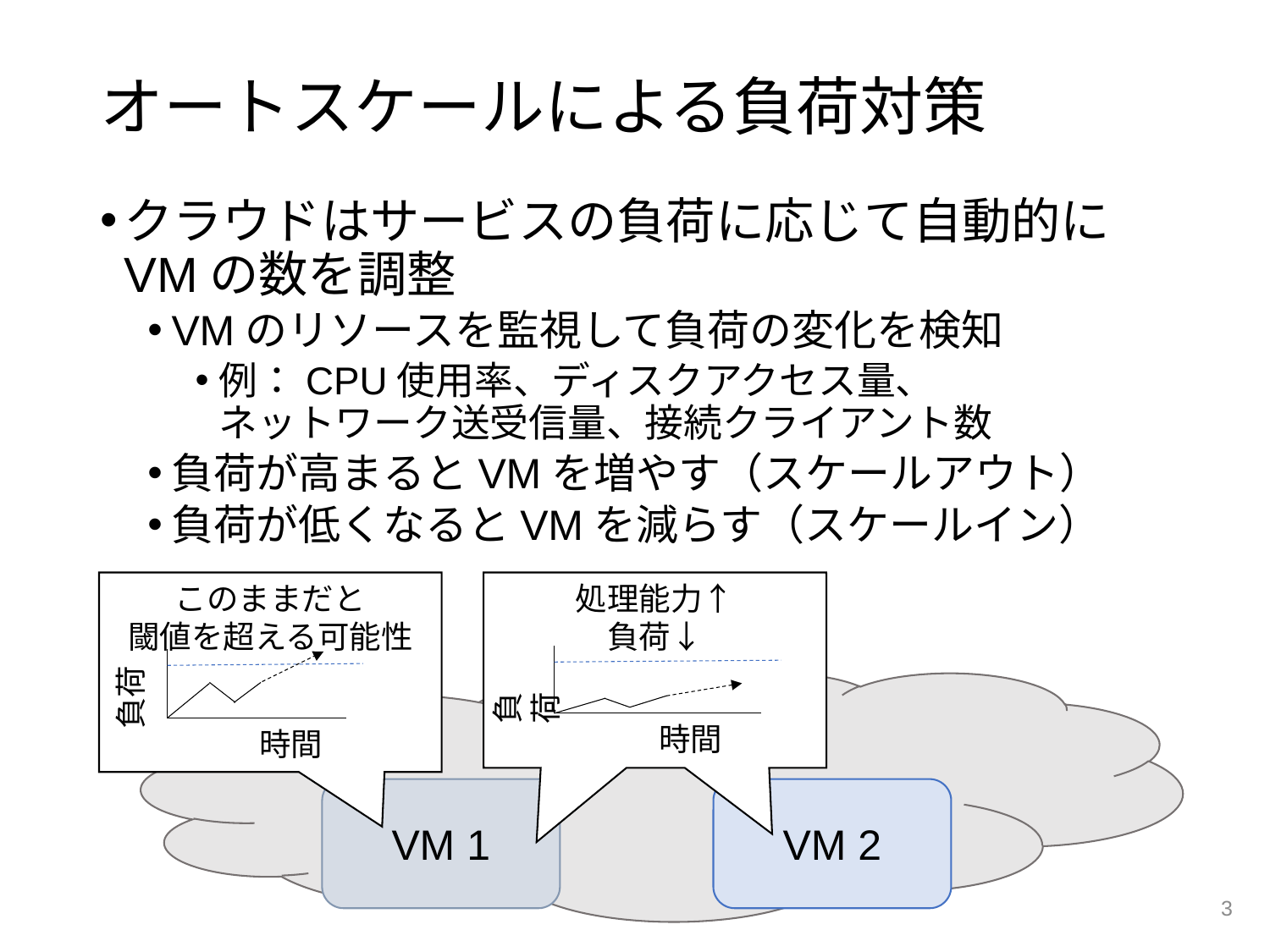

# オートスケールによる負荷対策
クラウドはサービスの負荷に応じて自動的に
VMの数を調整
VMのリソースを監視して負荷の変化を検知
例：CPU使用率、ディスクアクセス量、
ネットワーク送受信量、接続クライアント数
負荷が高まるとVMを増やす（スケールアウト）
負荷が低くなるとVMを減らす（スケールイン）
このままだと
閾値を超える可能性
負荷
時間
処理能力↑
負荷↓
負荷
時間

VM 1
VM 2
3